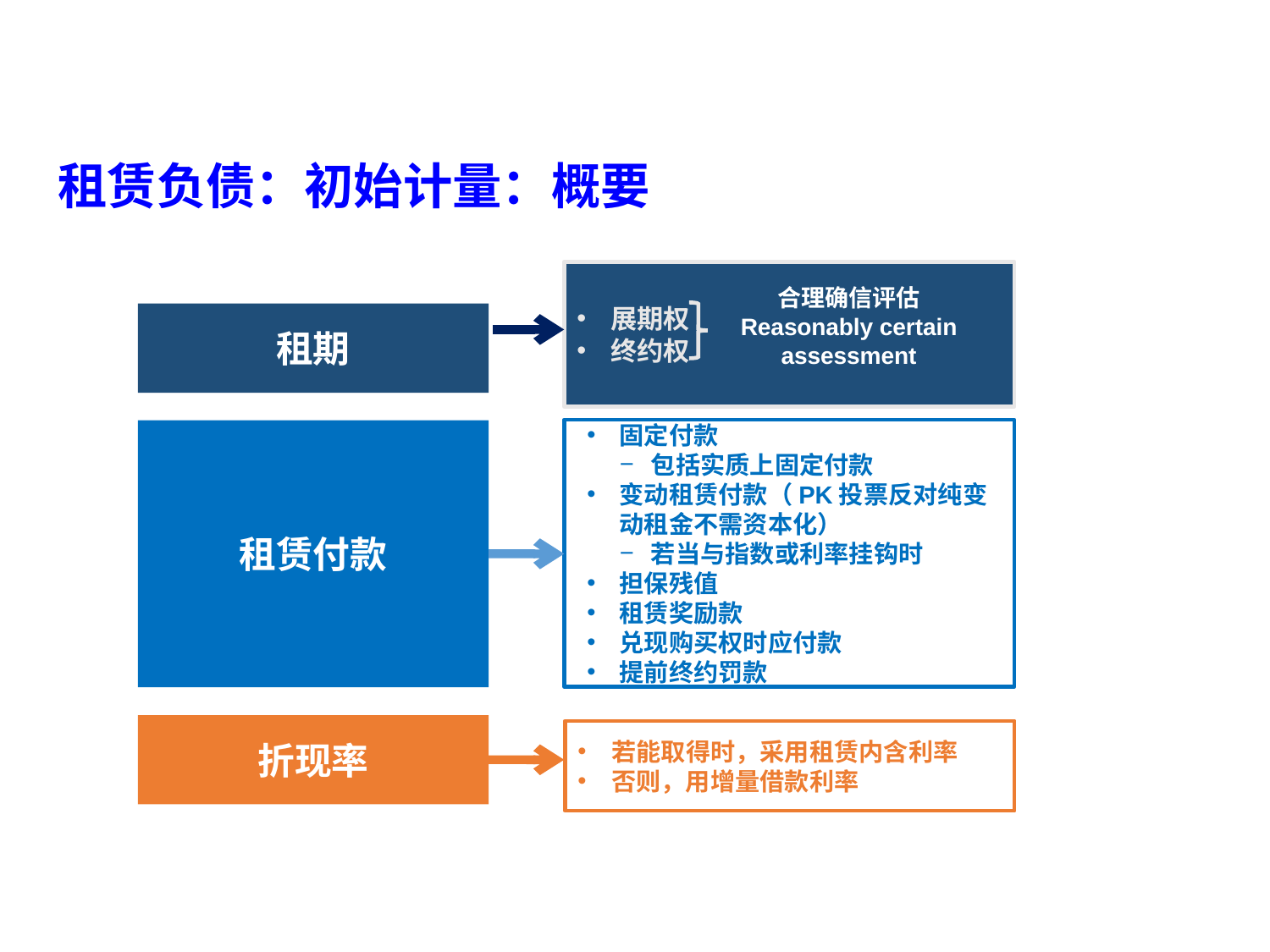

# 租赁负债：初始计量：概要
展期权
终约权
合理确信评估
 Reasonably certain
assessment

租期
固定付款
包括实质上固定付款
变动租赁付款（PK投票反对纯变动租金不需资本化）
若当与指数或利率挂钩时
担保残值
租赁奖励款
兑现购买权时应付款
提前终约罚款
租赁付款
折现率
若能取得时，采用租赁内含利率
否则，用增量借款利率
92